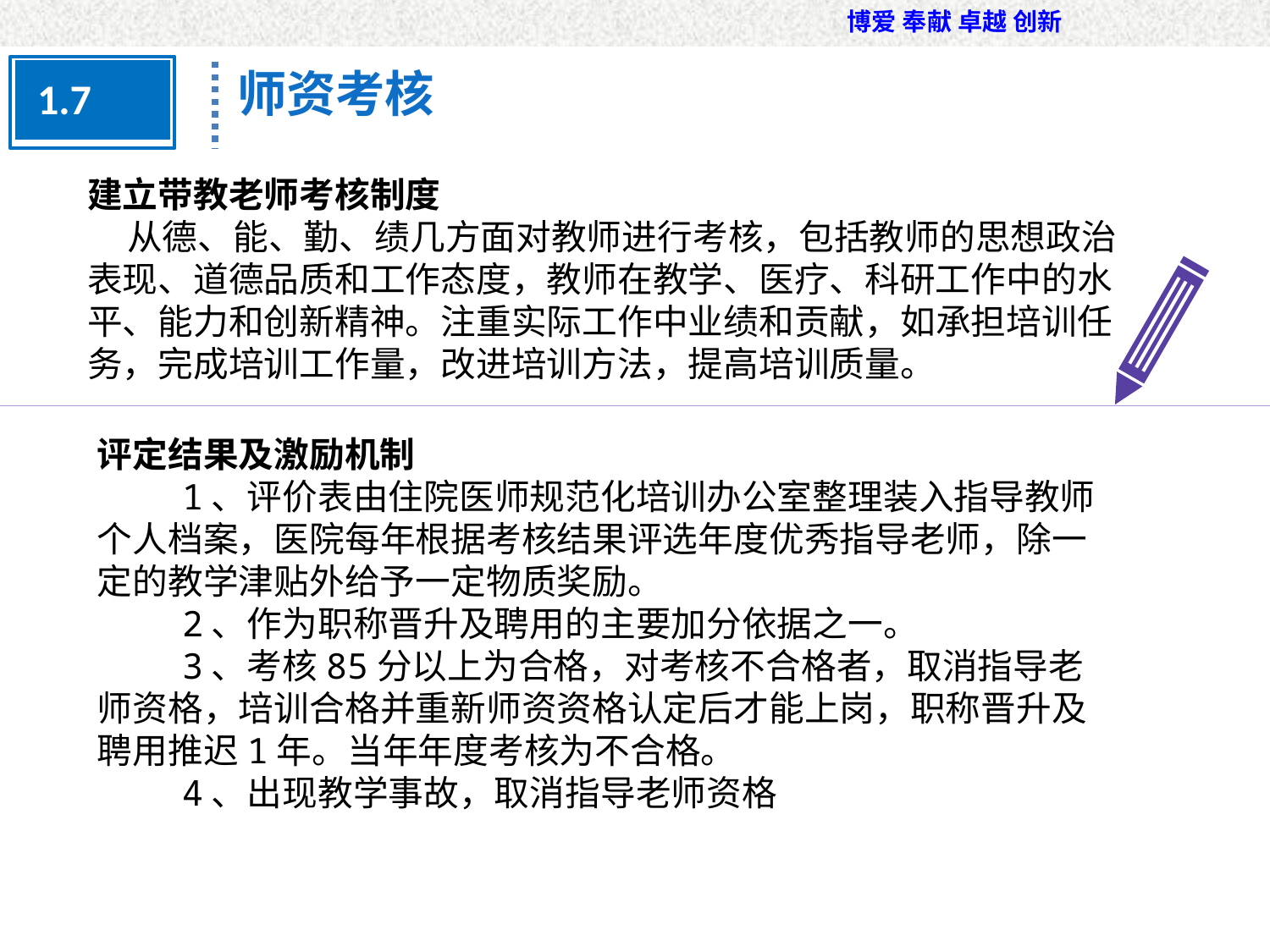

师资考核
1.7
建立带教老师考核制度
    从德、能、勤、绩几方面对教师进行考核，包括教师的思想政治表现、道德品质和工作态度，教师在教学、医疗、科研工作中的水平、能力和创新精神。注重实际工作中业绩和贡献，如承担培训任务，完成培训工作量，改进培训方法，提高培训质量。

评定结果及激励机制
    1、评价表由住院医师规范化培训办公室整理装入指导教师个人档案，医院每年根据考核结果评选年度优秀指导老师，除一定的教学津贴外给予一定物质奖励。
    2、作为职称晋升及聘用的主要加分依据之一。
    3、考核85分以上为合格，对考核不合格者，取消指导老师资格，培训合格并重新师资资格认定后才能上岗，职称晋升及聘用推迟1年。当年年度考核为不合格。
    4、出现教学事故，取消指导老师资格